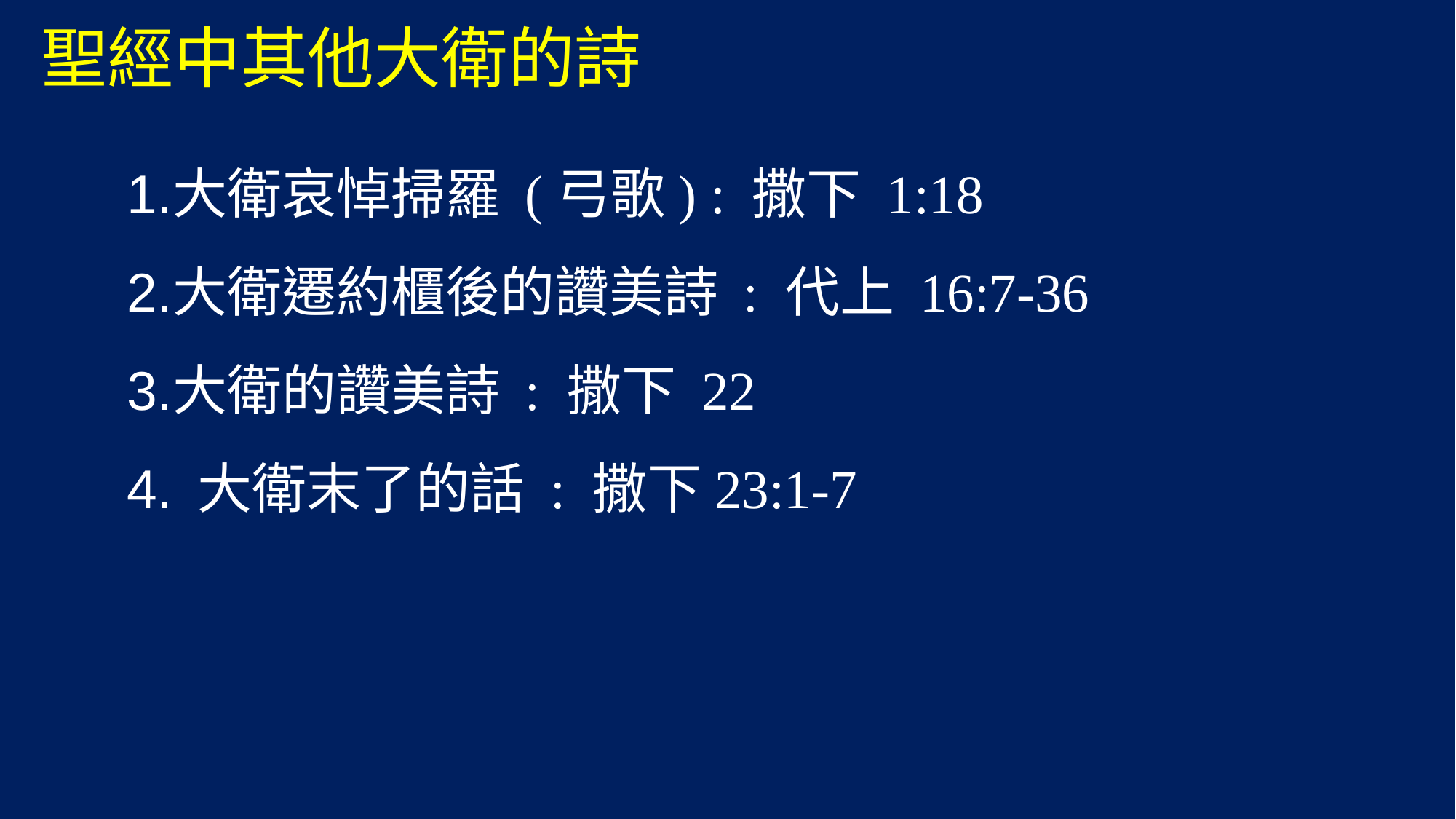

# 聖經中其他大衛的詩
大衛哀悼掃羅 (弓歌) : 撒下 1:18
大衛遷約櫃後的讚美詩 : 代上 16:7-36
大衛的讚美詩 : 撒下 22
 大衛末了的話 : 撒下23:1-7